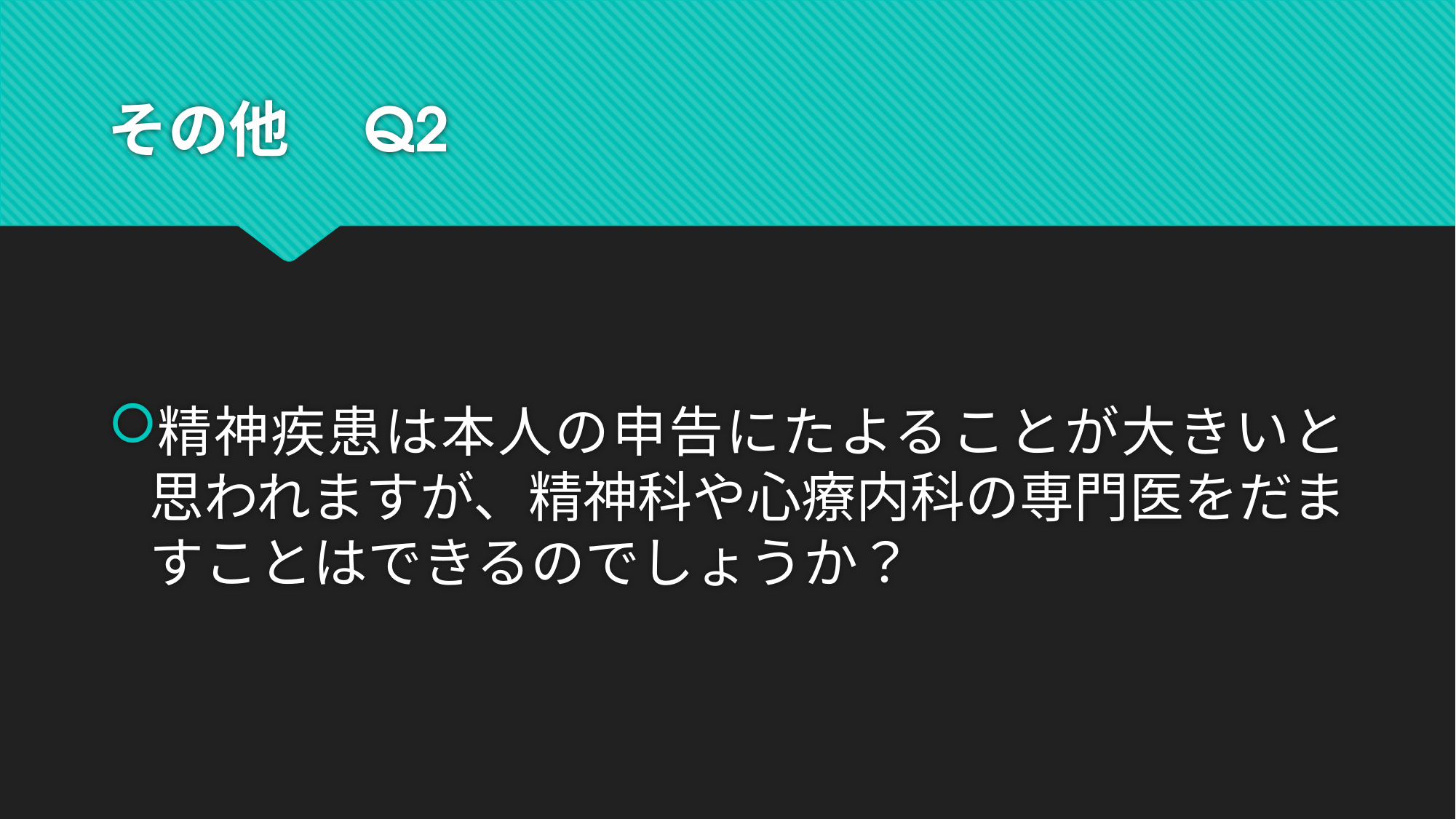

# その他　Q2
精神疾患は本人の申告にたよることが大きいと思われますが、精神科や心療内科の専門医をだますことはできるのでしょうか？